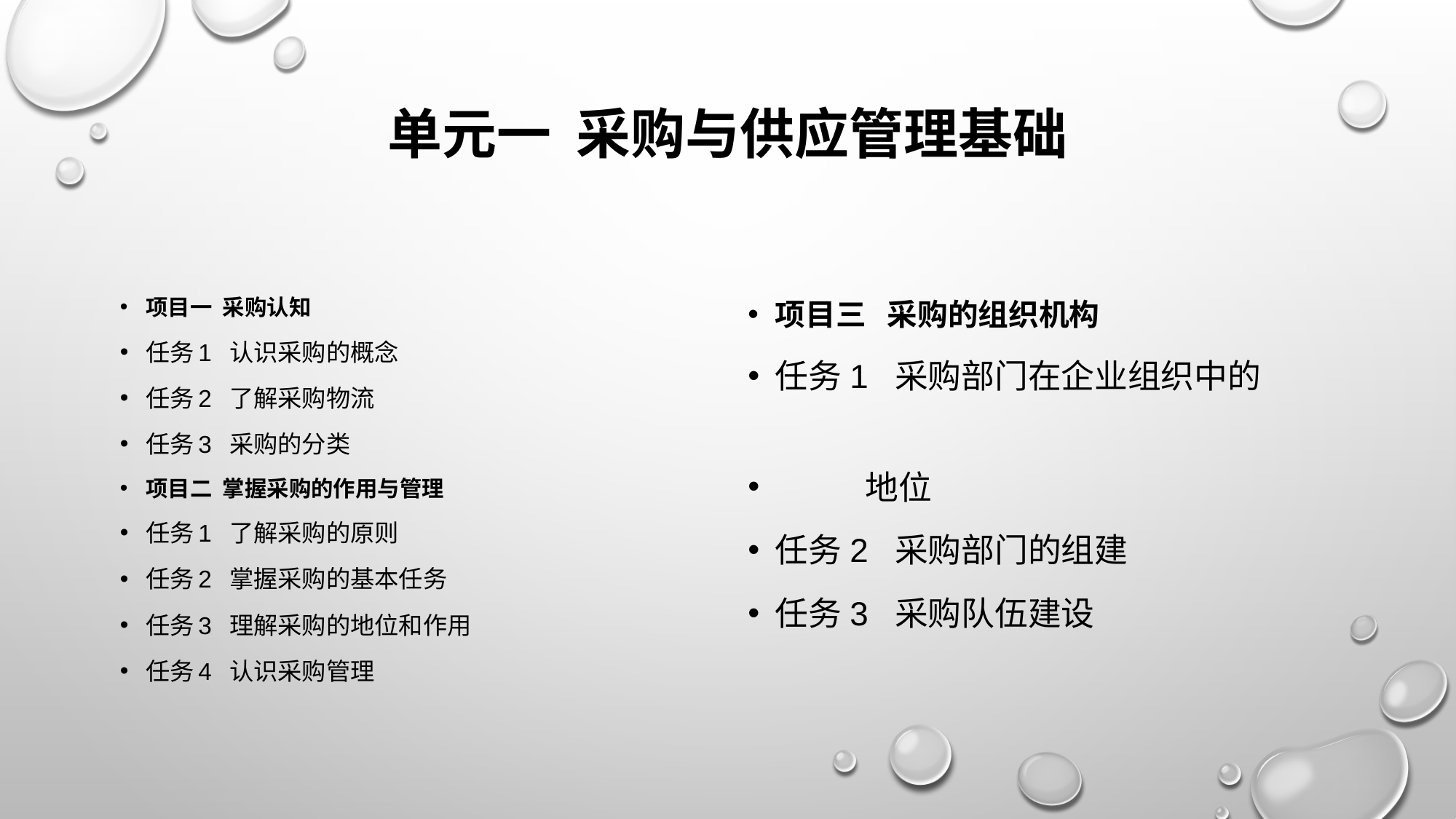

# 单元一  采购与供应管理基础
项目一  采购认知
任务1  认识采购的概念
任务2  了解采购物流
任务3  采购的分类
项目二  掌握采购的作用与管理
任务1  了解采购的原则
任务2  掌握采购的基本任务
任务3  理解采购的地位和作用
任务4  认识采购管理

项目三   采购的组织机构
任务1  采购部门在企业组织中的
           地位
任务2  采购部门的组建
任务3  采购队伍建设